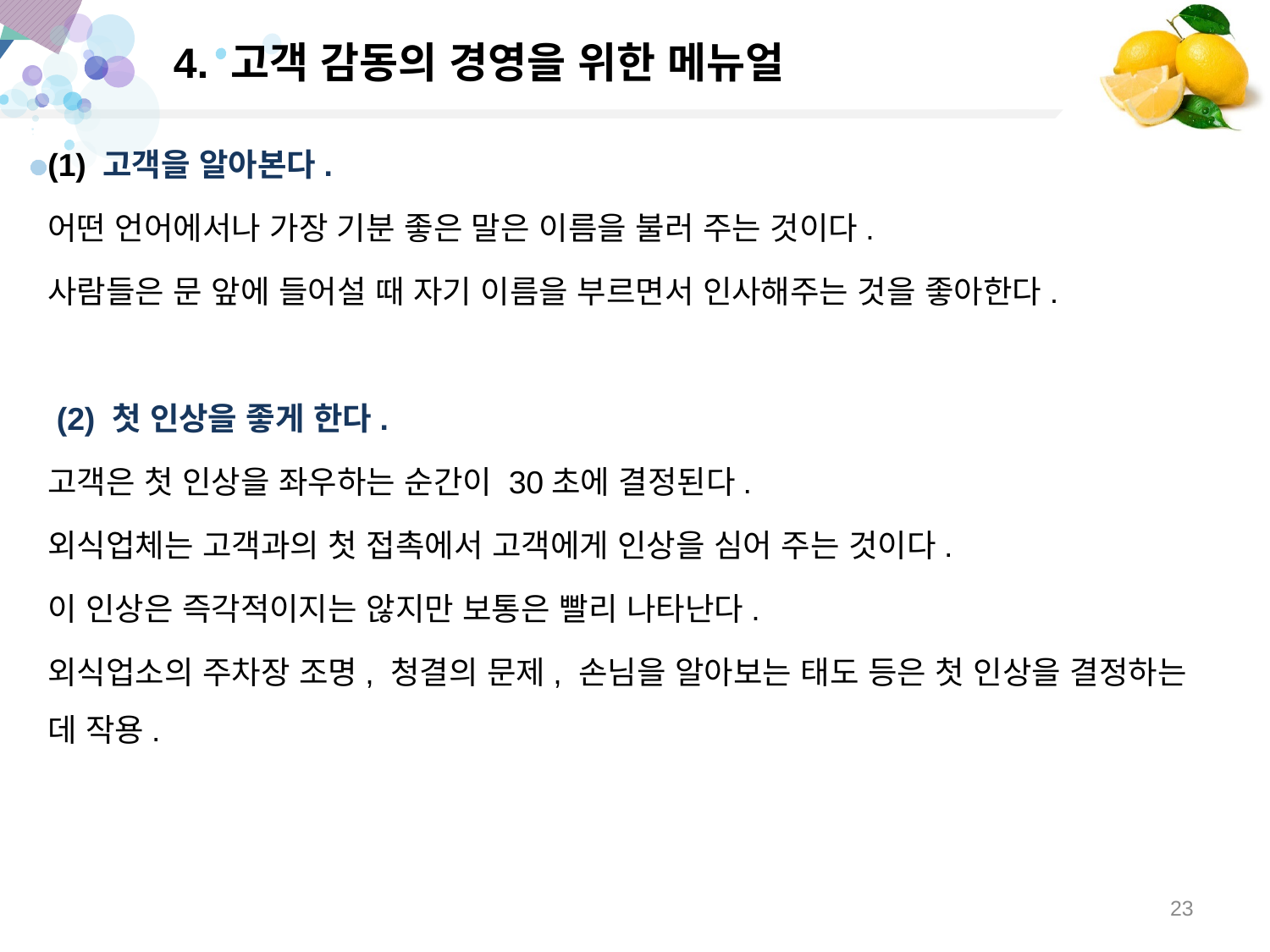

# 4. 고객 감동의 경영을 위한 메뉴얼
(1) 고객을 알아본다.
어떤 언어에서나 가장 기분 좋은 말은 이름을 불러 주는 것이다.
사람들은 문 앞에 들어설 때 자기 이름을 부르면서 인사해주는 것을 좋아한다.

 (2) 첫 인상을 좋게 한다.
고객은 첫 인상을 좌우하는 순간이 30초에 결정된다.
외식업체는 고객과의 첫 접촉에서 고객에게 인상을 심어 주는 것이다.
이 인상은 즉각적이지는 않지만 보통은 빨리 나타난다.
외식업소의 주차장 조명, 청결의 문제, 손님을 알아보는 태도 등은 첫 인상을 결정하는 데 작용.

23